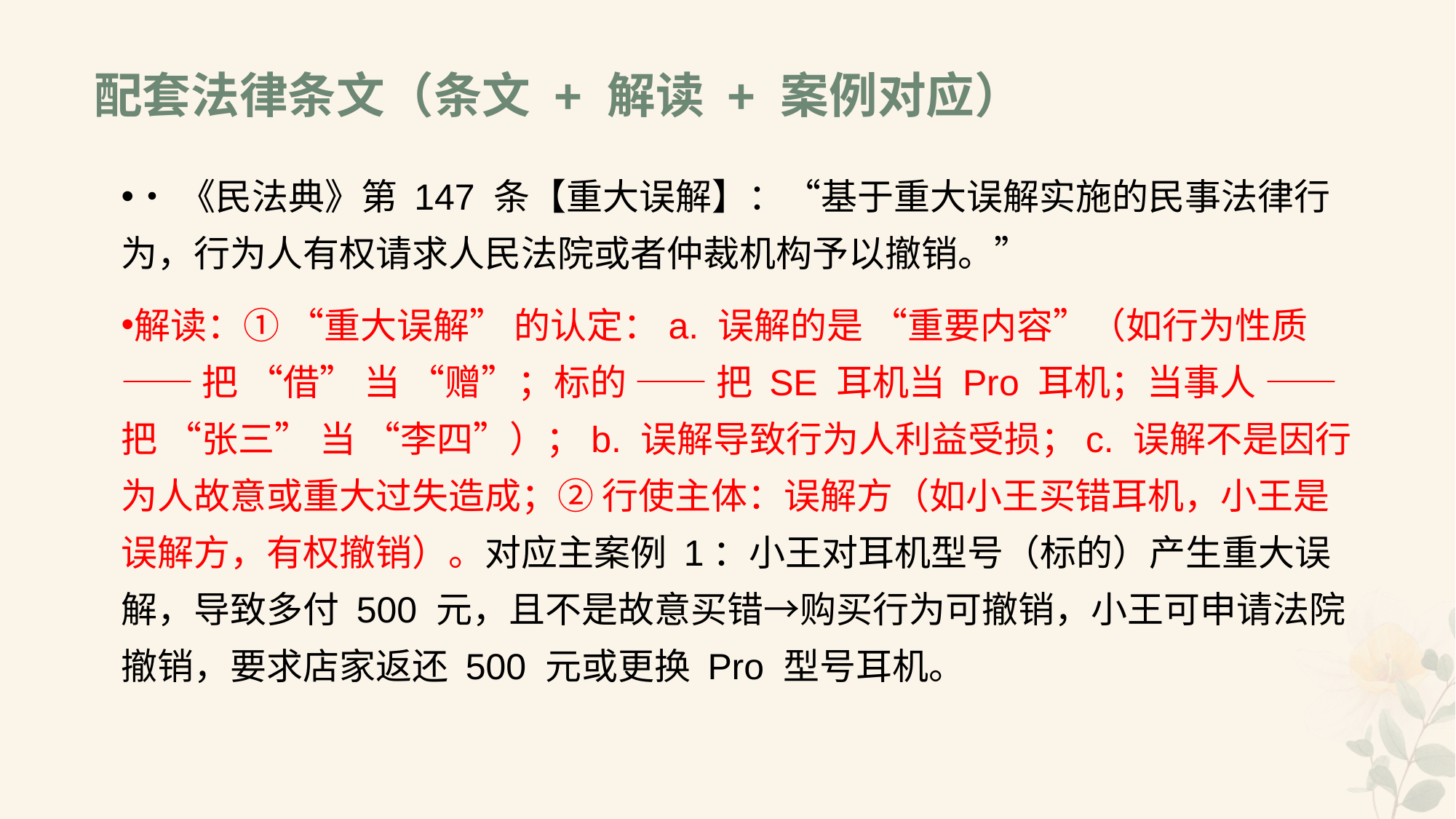

# 配套法律条文（条文 + 解读 + 案例对应）
•《民法典》第 147 条【重大误解】：“基于重大误解实施的民事法律行为，行为人有权请求人民法院或者仲裁机构予以撤销。”
解读：① “重大误解” 的认定：a. 误解的是 “重要内容”（如行为性质 —— 把 “借” 当 “赠”；标的 —— 把 SE 耳机当 Pro 耳机；当事人 —— 把 “张三” 当 “李四”）；b. 误解导致行为人利益受损；c. 误解不是因行为人故意或重大过失造成；② 行使主体：误解方（如小王买错耳机，小王是误解方，有权撤销）。对应主案例 1：小王对耳机型号（标的）产生重大误解，导致多付 500 元，且不是故意买错→购买行为可撤销，小王可申请法院撤销，要求店家返还 500 元或更换 Pro 型号耳机。